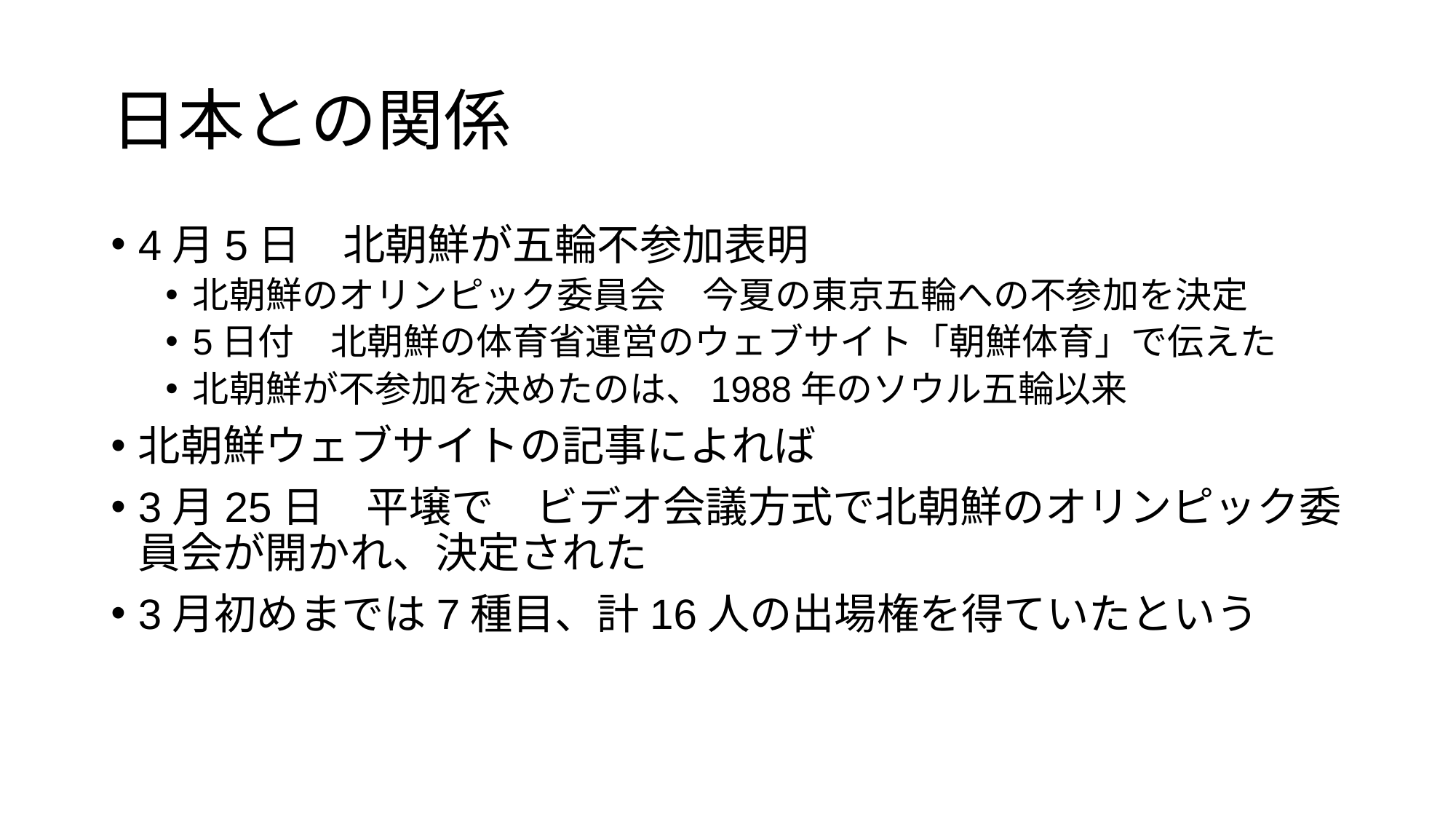

# 日本との関係
4月5日　北朝鮮が五輪不参加表明
北朝鮮のオリンピック委員会　今夏の東京五輪への不参加を決定
5日付　北朝鮮の体育省運営のウェブサイト「朝鮮体育」で伝えた
北朝鮮が不参加を決めたのは、1988年のソウル五輪以来
北朝鮮ウェブサイトの記事によれば
3月25日　平壌で　ビデオ会議方式で北朝鮮のオリンピック委員会が開かれ、決定された
3月初めまでは7種目、計16人の出場権を得ていたという